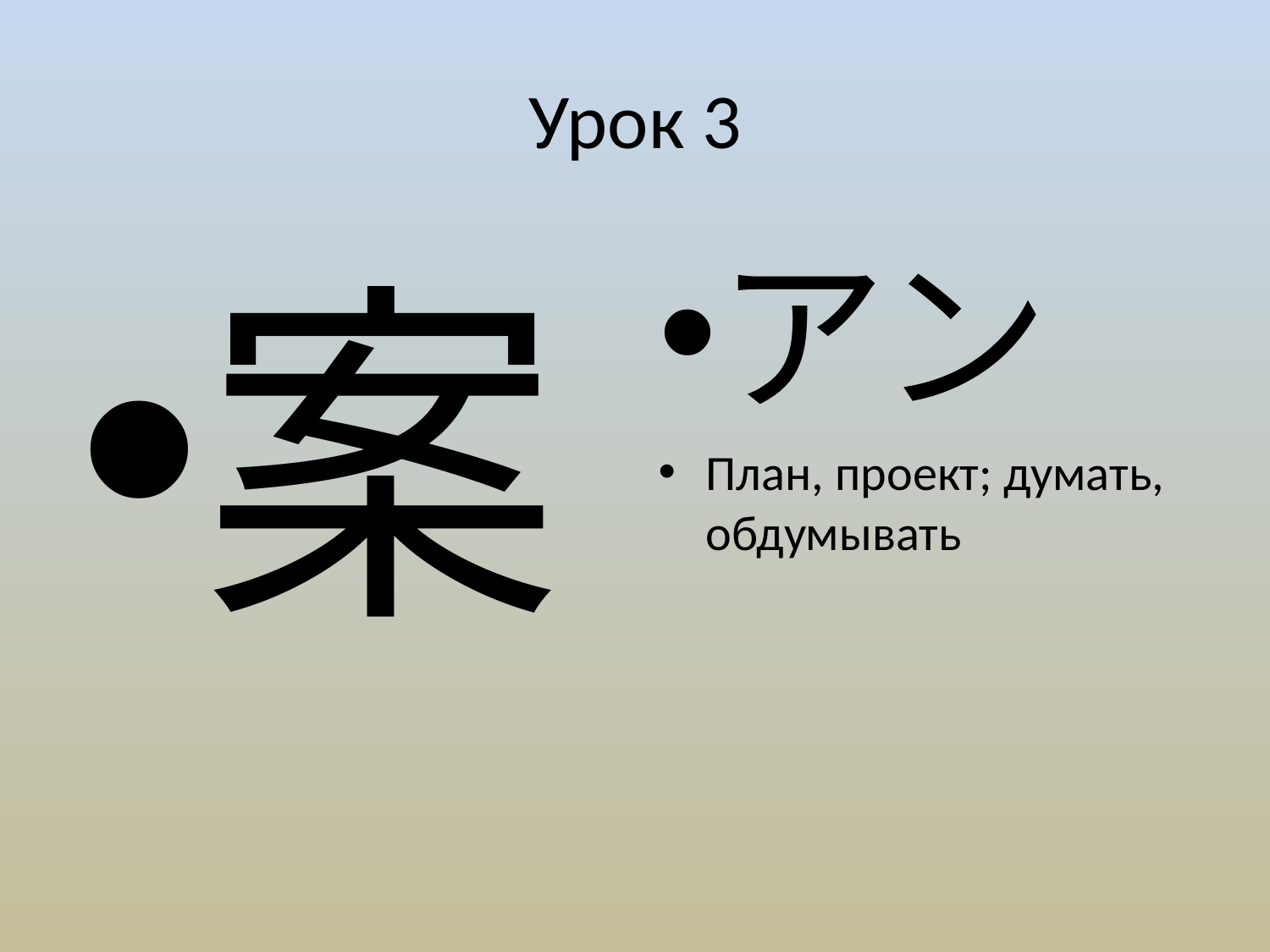

# Урок 3
案
アン
План, проект; думать, обдумывать